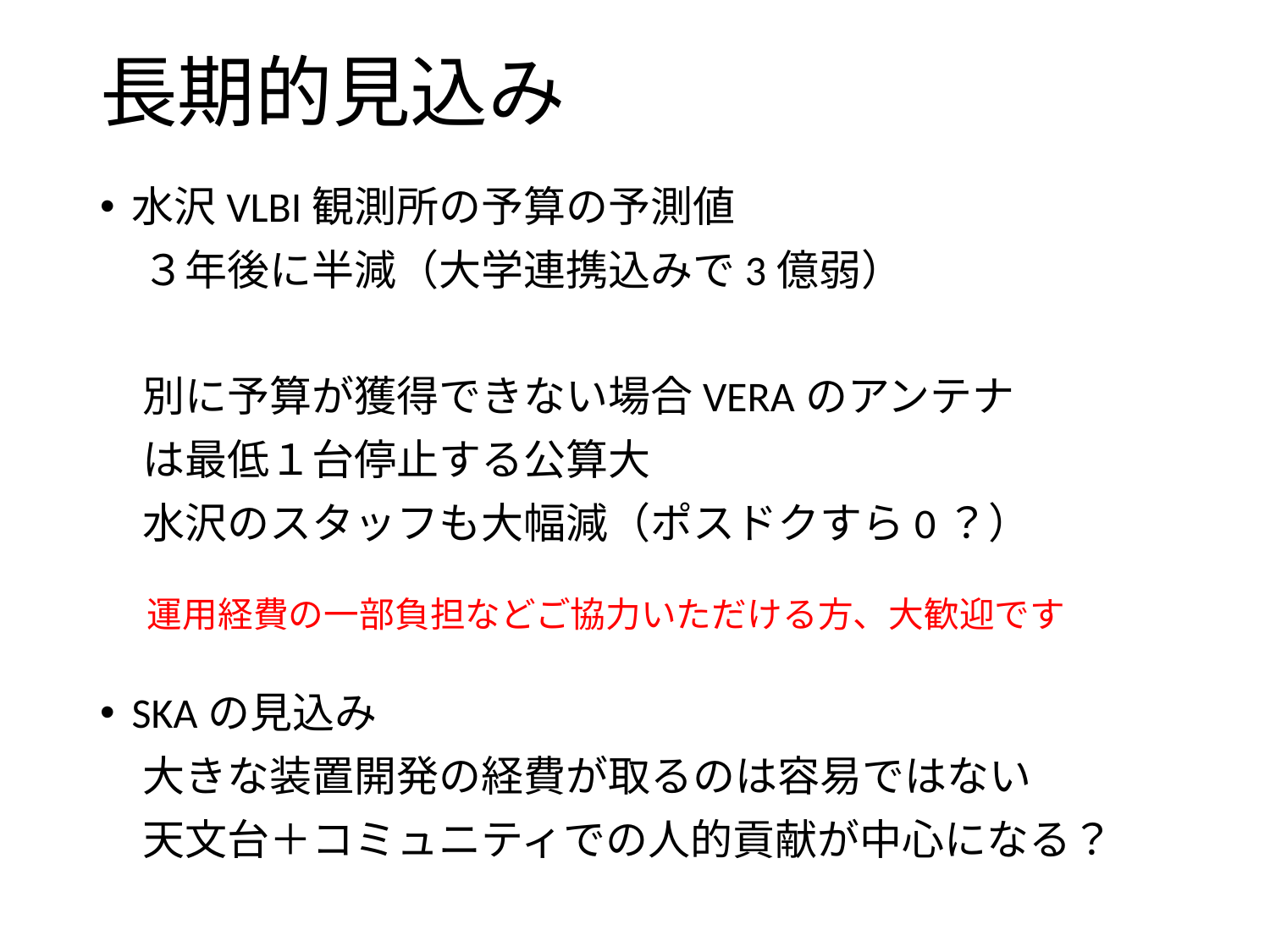

# 長期的見込み
水沢VLBI観測所の予算の予測値
　３年後に半減（大学連携込みで3億弱）

　別に予算が獲得できない場合VERAのアンテナ
　は最低１台停止する公算大
　水沢のスタッフも大幅減（ポスドクすら0？）

SKAの見込み
　大きな装置開発の経費が取るのは容易ではない
　天文台＋コミュニティでの人的貢献が中心になる？

運用経費の一部負担などご協力いただける方、大歓迎です